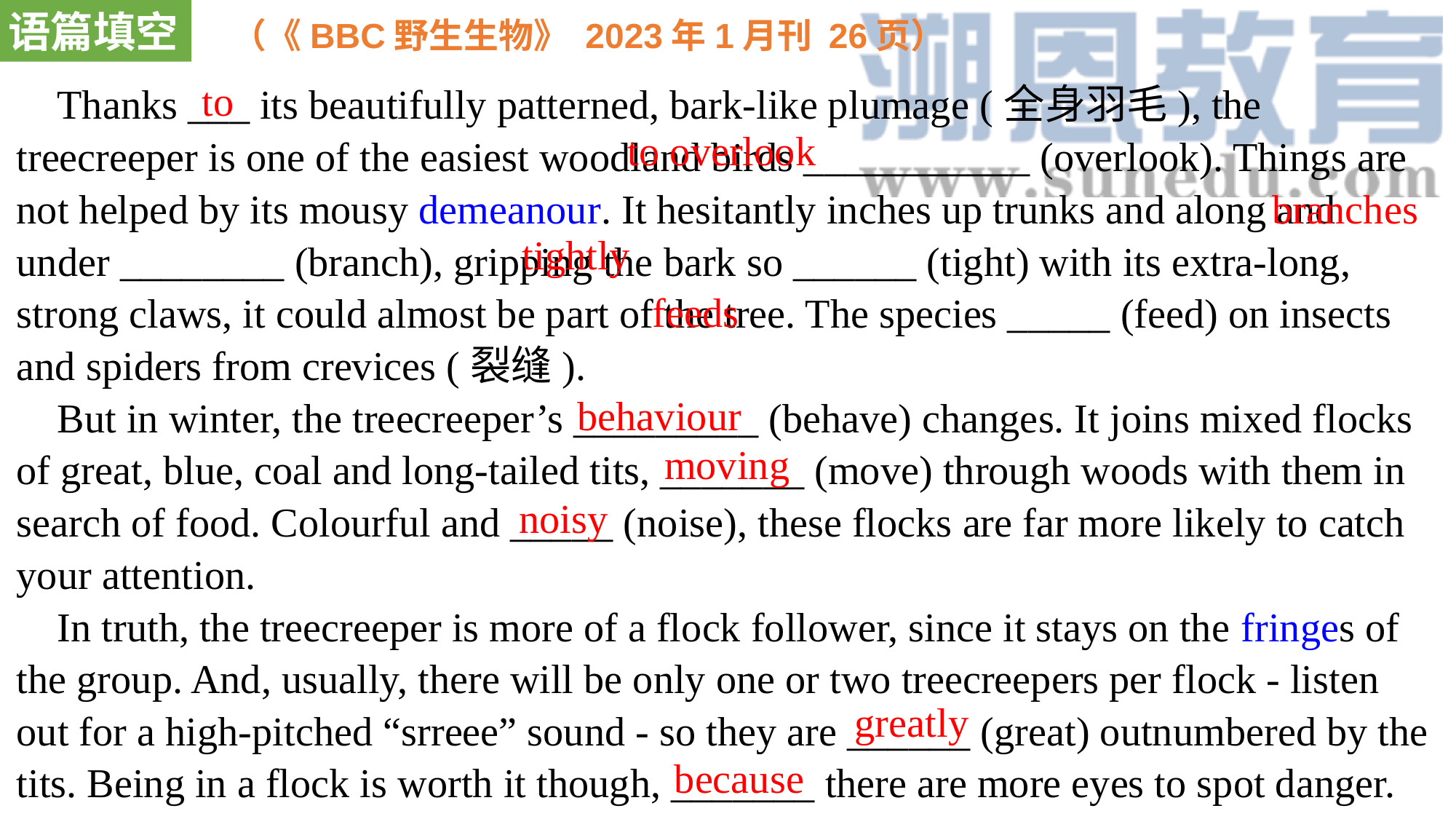

语篇填空
（《BBC野生生物》 2023年1月刊 26页）
    Thanks ___ its beautifully patterned, bark-like plumage (全身羽毛), the treecreeper is one of the easiest woodland birds ___________ (overlook). Things are not helped by its mousy demeanour. It hesitantly inches up trunks and along and under ________ (branch), gripping the bark so ______ (tight) with its extra-long, strong claws, it could almost be part of the tree. The species _____ (feed) on insects and spiders from crevices (裂缝).
    But in winter, the treecreeper’s _________ (behave) changes. It joins mixed flocks of great, blue, coal and long-tailed tits, _______ (move) through woods with them in search of food. Colourful and _____ (noise), these flocks are far more likely to catch your attention.
    In truth, the treecreeper is more of a flock follower, since it stays on the fringes of the group. And, usually, there will be only one or two treecreepers per flock - listen out for a high-pitched “srreee” sound - so they are ______ (great) outnumbered by the tits. Being in a flock is worth it though, _______ there are more eyes to spot danger.
to
to overlook
branches
tightly
feeds
behaviour
moving
noisy
greatly
because